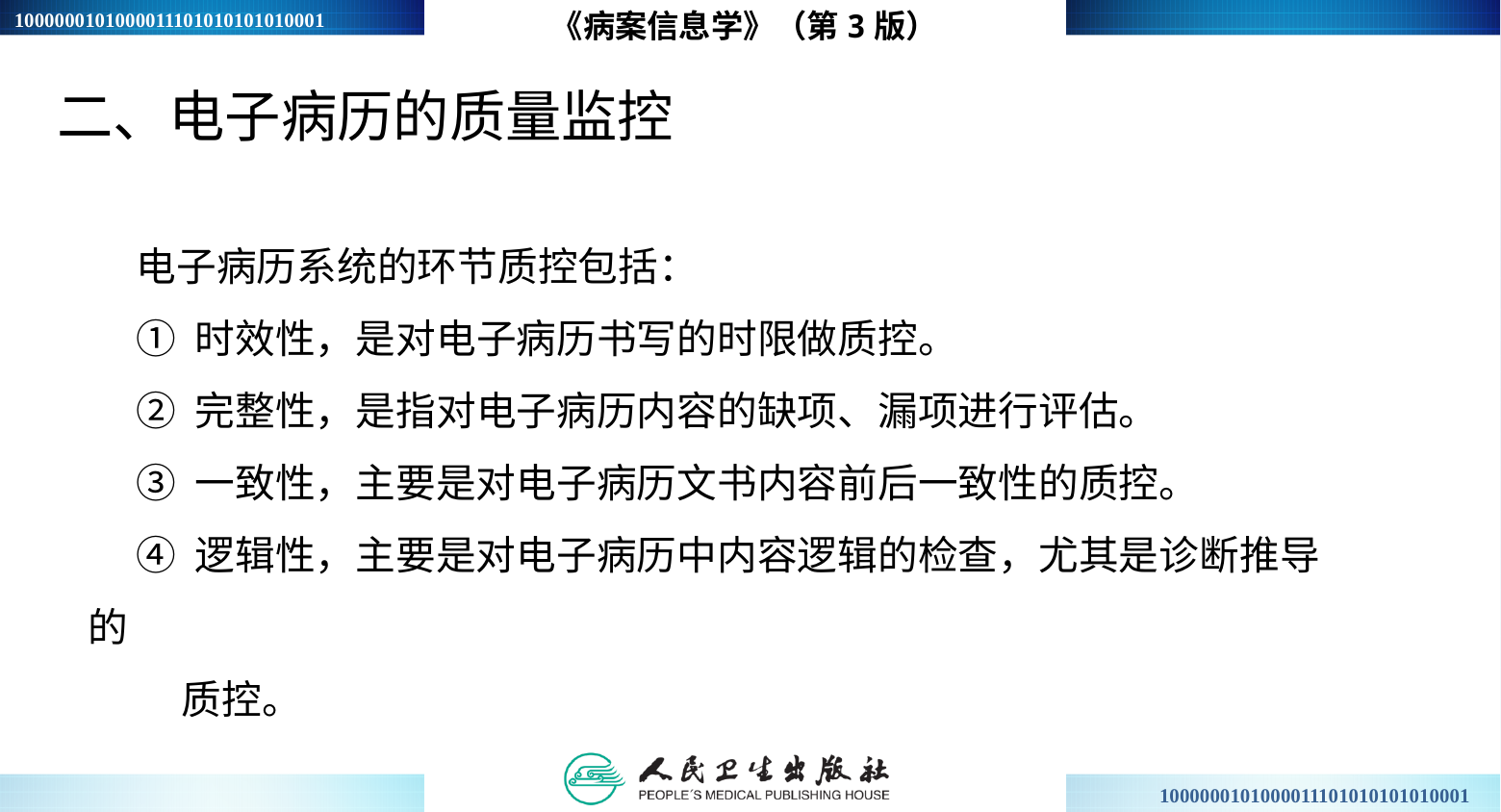

《病案信息学》（第3版）
二、电子病历的质量监控
电子病历系统的环节质控包括：
① 时效性，是对电子病历书写的时限做质控。
② 完整性，是指对电子病历内容的缺项、漏项进行评估。
③ 一致性，主要是对电子病历文书内容前后一致性的质控。
④ 逻辑性，主要是对电子病历中内容逻辑的检查，尤其是诊断推导的
    质控。